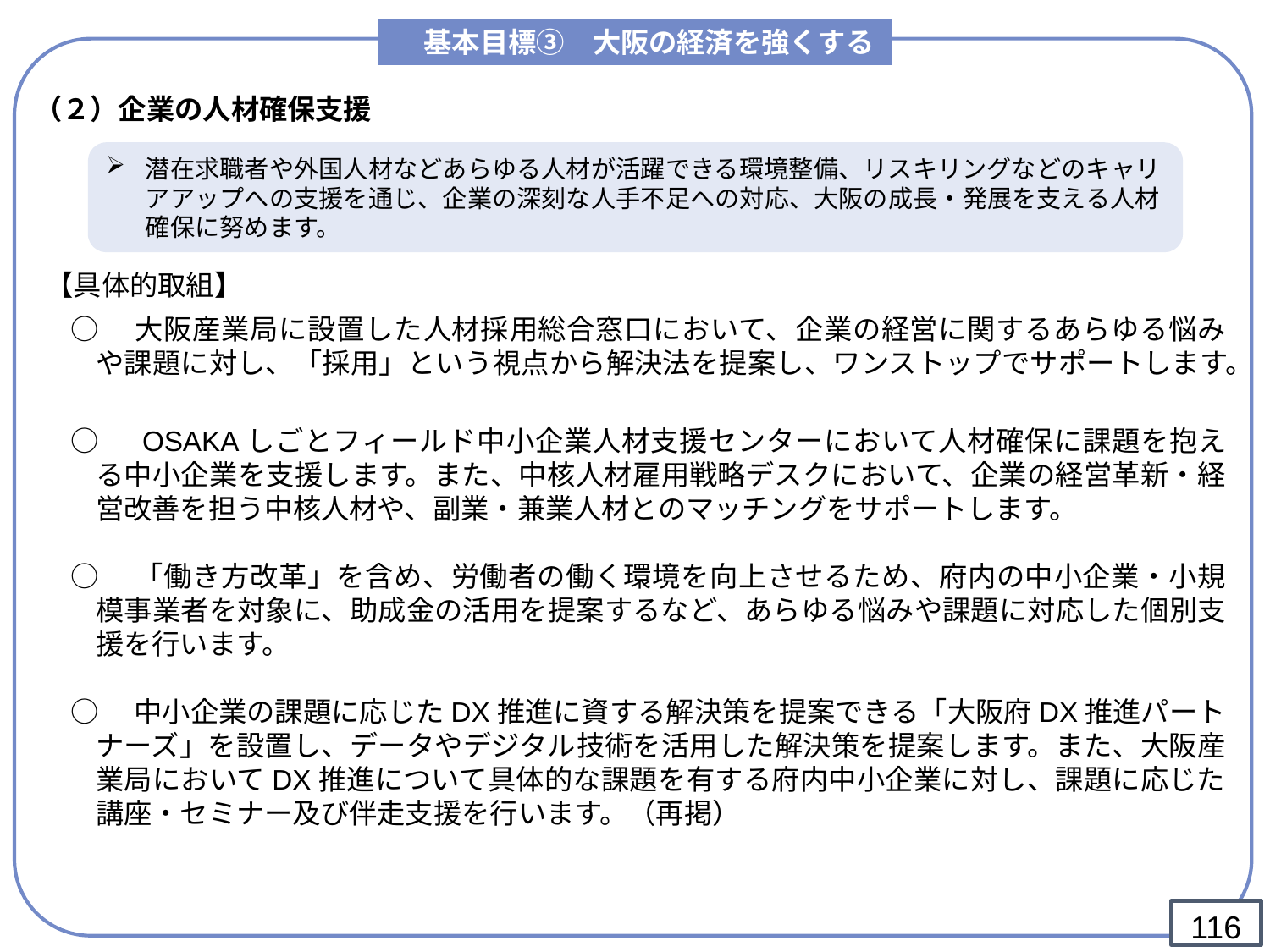

基本目標③　大阪の経済を強くする

（２）企業の人材確保支援
潜在求職者や外国人材などあらゆる人材が活躍できる環境整備、リスキリングなどのキャリアアップへの支援を通じ、企業の深刻な人手不足への対応、大阪の成長・発展を支える人材確保に努めます。

【具体的取組】
○　大阪産業局に設置した人材採用総合窓口において、企業の経営に関するあらゆる悩みや課題に対し、「採用」という視点から解決法を提案し、ワンストップでサポートします。

○　OSAKAしごとフィールド中小企業人材支援センターにおいて人材確保に課題を抱える中小企業を支援します。また、中核人材雇用戦略デスクにおいて、企業の経営革新・経営改善を担う中核人材や、副業・兼業人材とのマッチングをサポートします。

○　「働き方改革」を含め、労働者の働く環境を向上させるため、府内の中小企業・小規模事業者を対象に、助成金の活用を提案するなど、あらゆる悩みや課題に対応した個別支援を行います。

○　中小企業の課題に応じたDX推進に資する解決策を提案できる「大阪府DX推進パートナーズ」を設置し、データやデジタル技術を活用した解決策を提案します。また、大阪産業局においてDX推進について具体的な課題を有する府内中小企業に対し、課題に応じた講座・セミナー及び伴走支援を行います。（再掲）

116